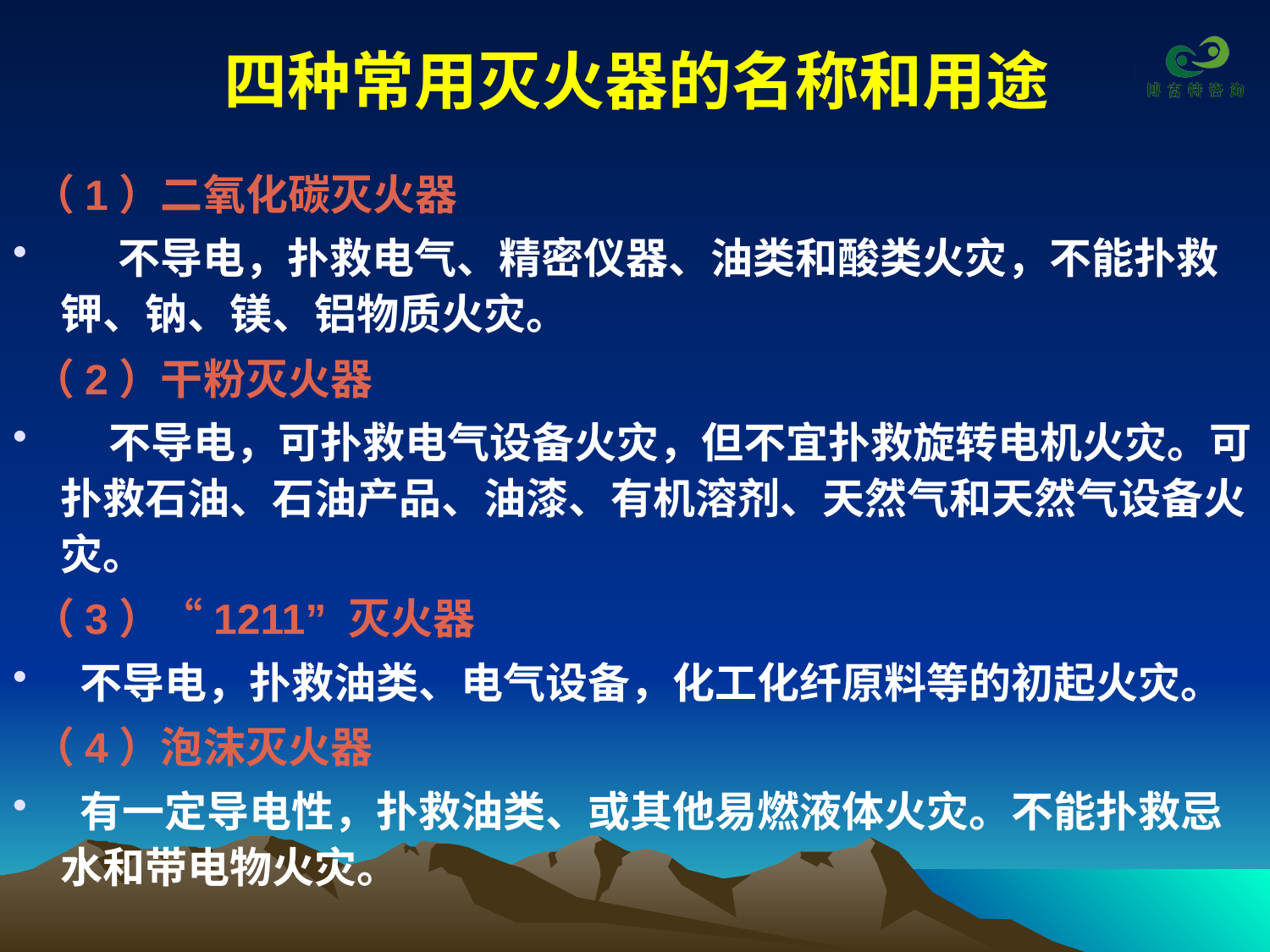

# 四种常用灭火器的名称和用途
 （1）二氧化碳灭火器
     不导电，扑救电气、精密仪器、油类和酸类火灾，不能扑救钾、钠、镁、铝物质火灾。
 （2）干粉灭火器
    不导电，可扑救电气设备火灾，但不宜扑救旋转电机火灾。可扑救石油、石油产品、油漆、有机溶剂、天然气和天然气设备火灾。
 （3）“1211” 灭火器
 不导电，扑救油类、电气设备，化工化纤原料等的初起火灾。
 （4）泡沫灭火器
 有一定导电性，扑救油类、或其他易燃液体火灾。不能扑救忌水和带电物火灾。